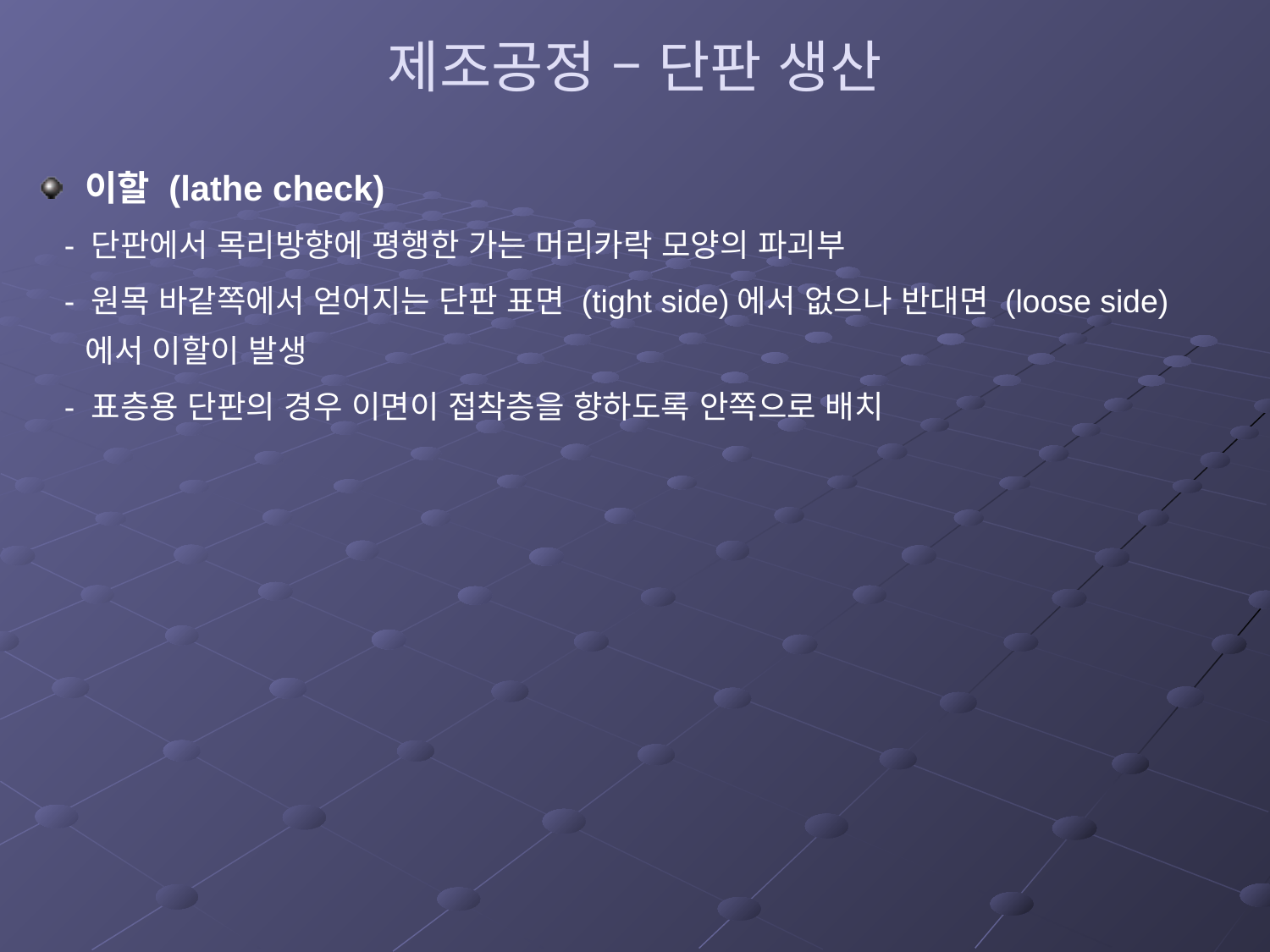

# 제조공정 – 단판 생산
이할 (lathe check)
   - 단판에서 목리방향에 평행한 가는 머리카락 모양의 파괴부
   - 원목 바같쪽에서 얻어지는 단판 표면 (tight side)에서 없으나 반대면 (loose side)에서 이할이 발생
   - 표층용 단판의 경우 이면이 접착층을 향하도록 안쪽으로 배치